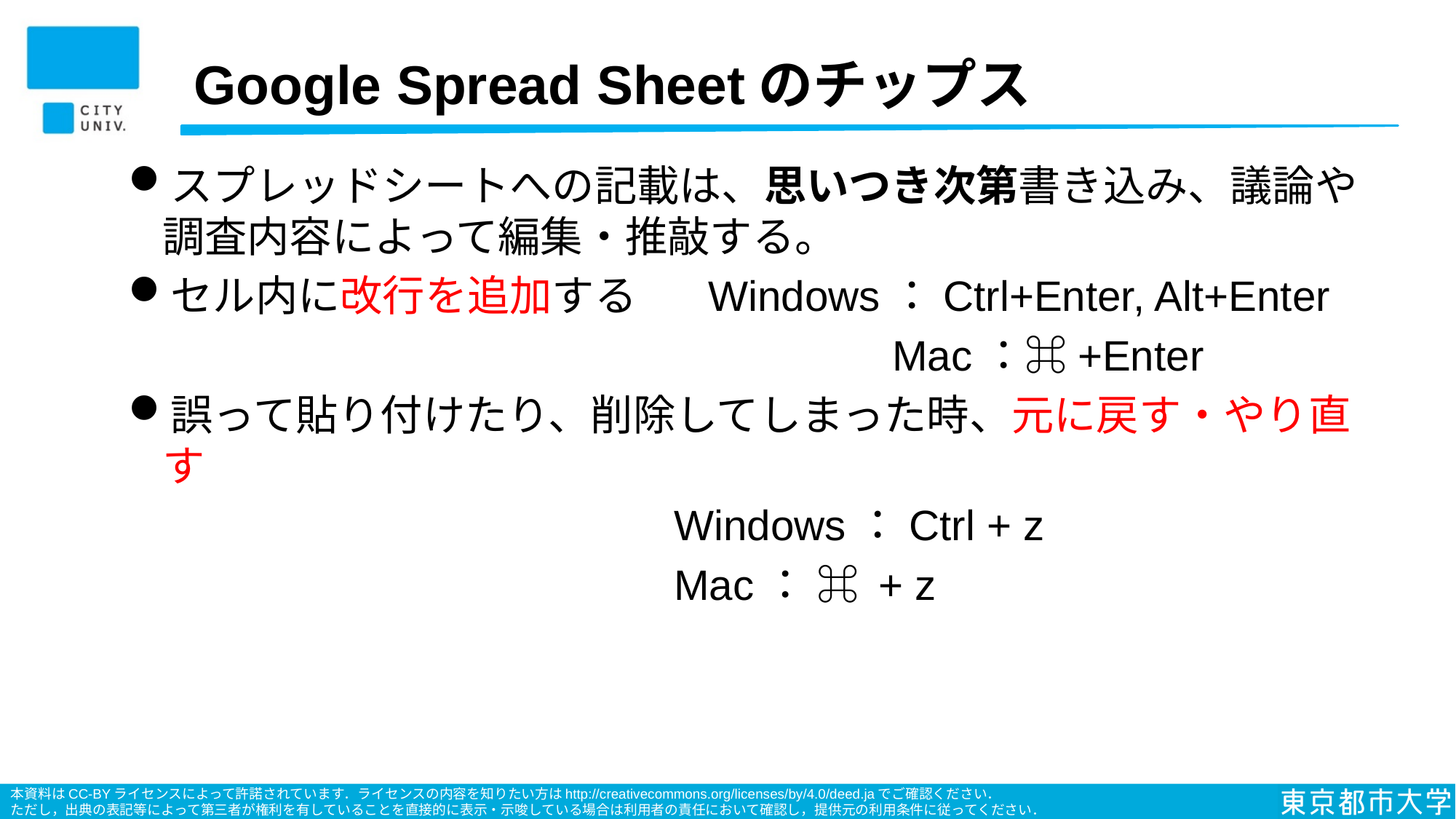

# Google Spread Sheetのチップス
スプレッドシートへの記載は、思いつき次第書き込み、議論や調査内容によって編集・推敲する。
セル内に改行を追加する 	Windows：Ctrl+Enter, Alt+Enter
　　　　　　　　　　　　　　　　　	Mac：⌘+Enter
誤って貼り付けたり、削除してしまった時、元に戻す・やり直す
					Windows：Ctrl + z
					Mac： ⌘ + z